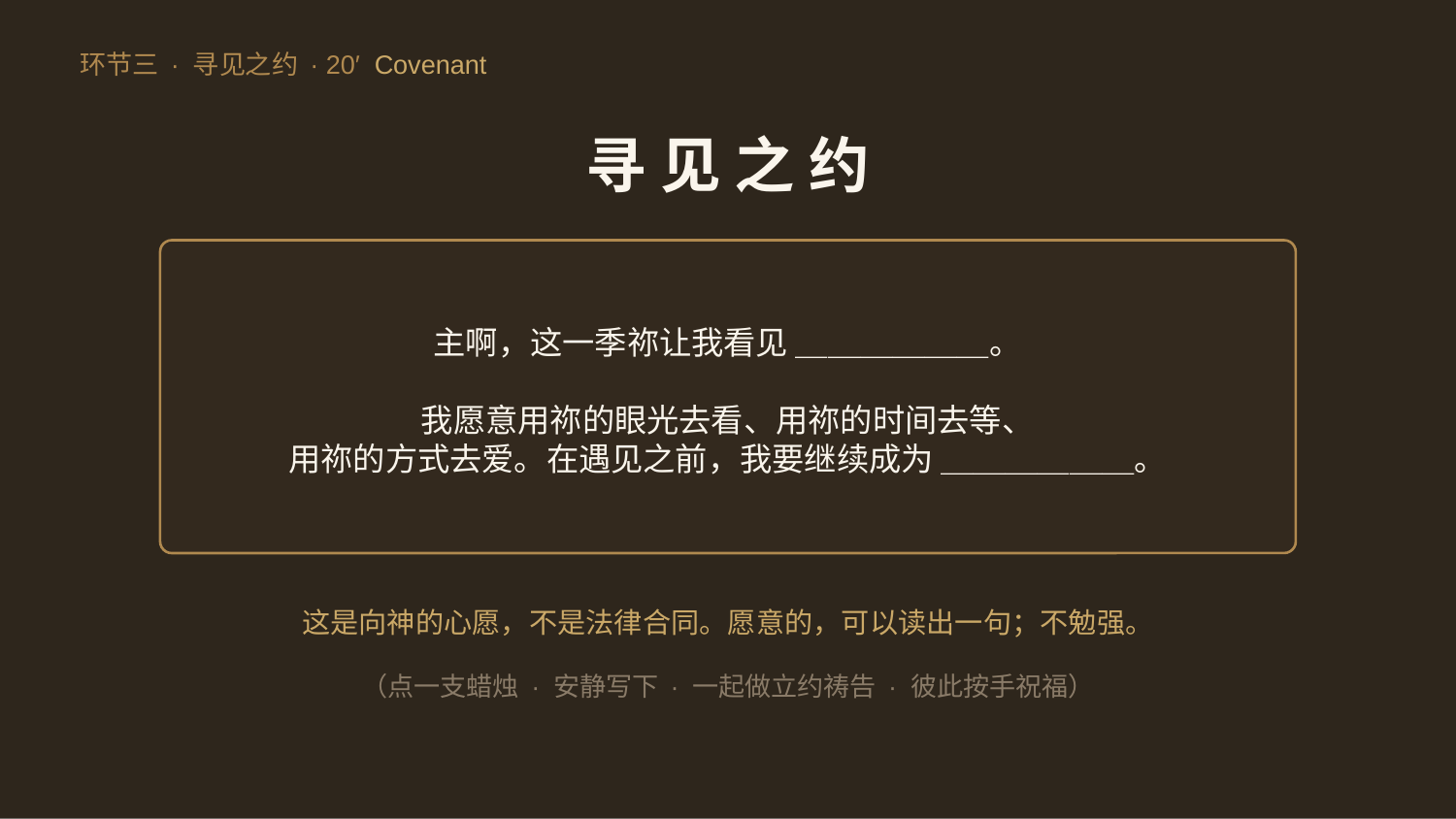

环节三 · 寻见之约 · 20′  Covenant
寻 见 之 约

主啊，这一季祢让我看见 ＿＿＿＿＿＿。

我愿意用祢的眼光去看、用祢的时间去等、
用祢的方式去爱。在遇见之前，我要继续成为 ＿＿＿＿＿＿。
这是向神的心愿，不是法律合同。愿意的，可以读出一句；不勉强。
（点一支蜡烛 · 安静写下 · 一起做立约祷告 · 彼此按手祝福）